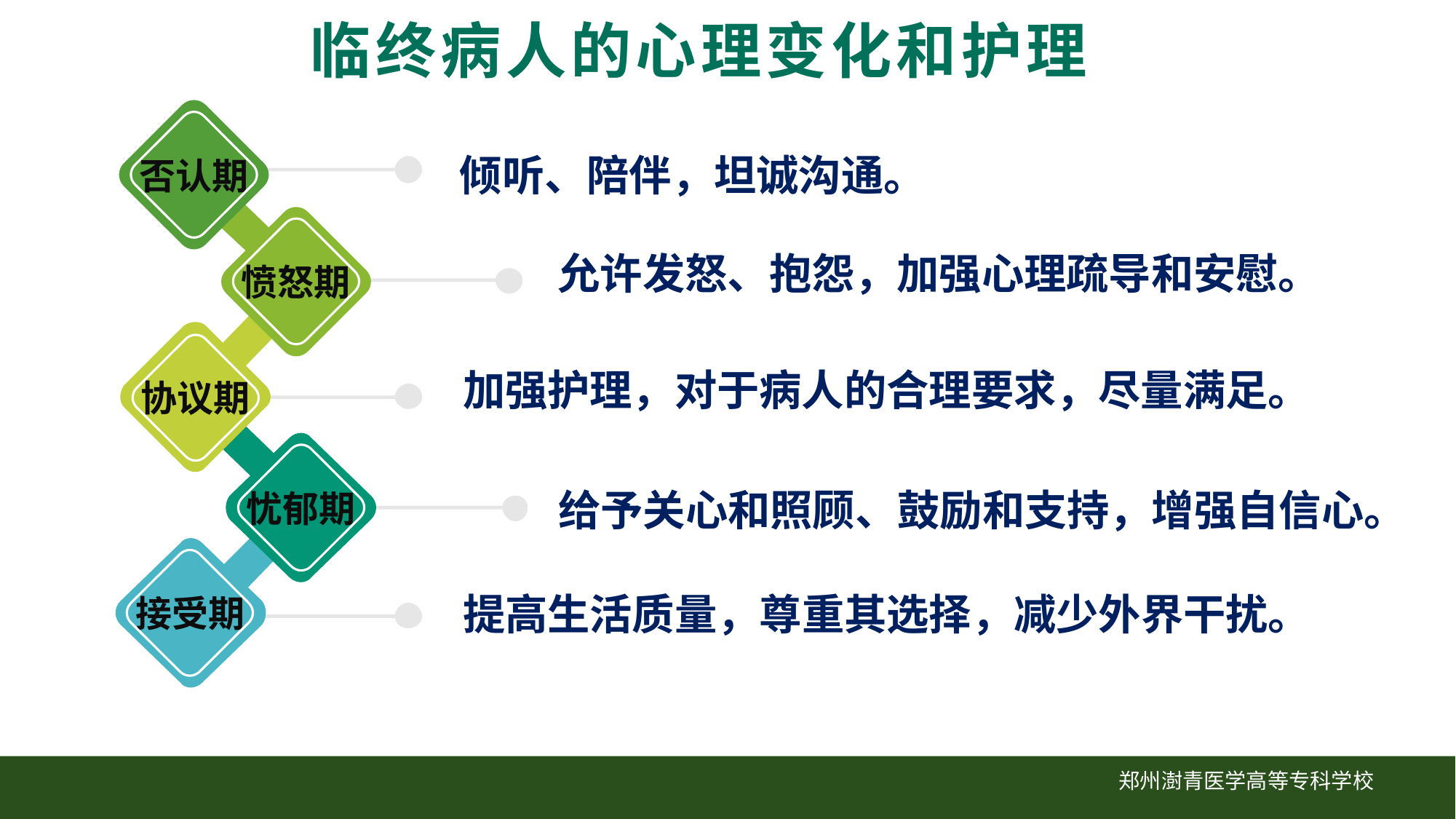

临终病人的心理变化和护理
否认期

愤怒期

协议期

忧郁期

接受期

倾听、陪伴，坦诚沟通。
允许发怒、抱怨，加强心理疏导和安慰。
加强护理，对于病人的合理要求，尽量满足。
给予关心和照顾、鼓励和支持，增强自信心。
提高生活质量，尊重其选择，减少外界干扰。
郑州澍青医学高等专科学校